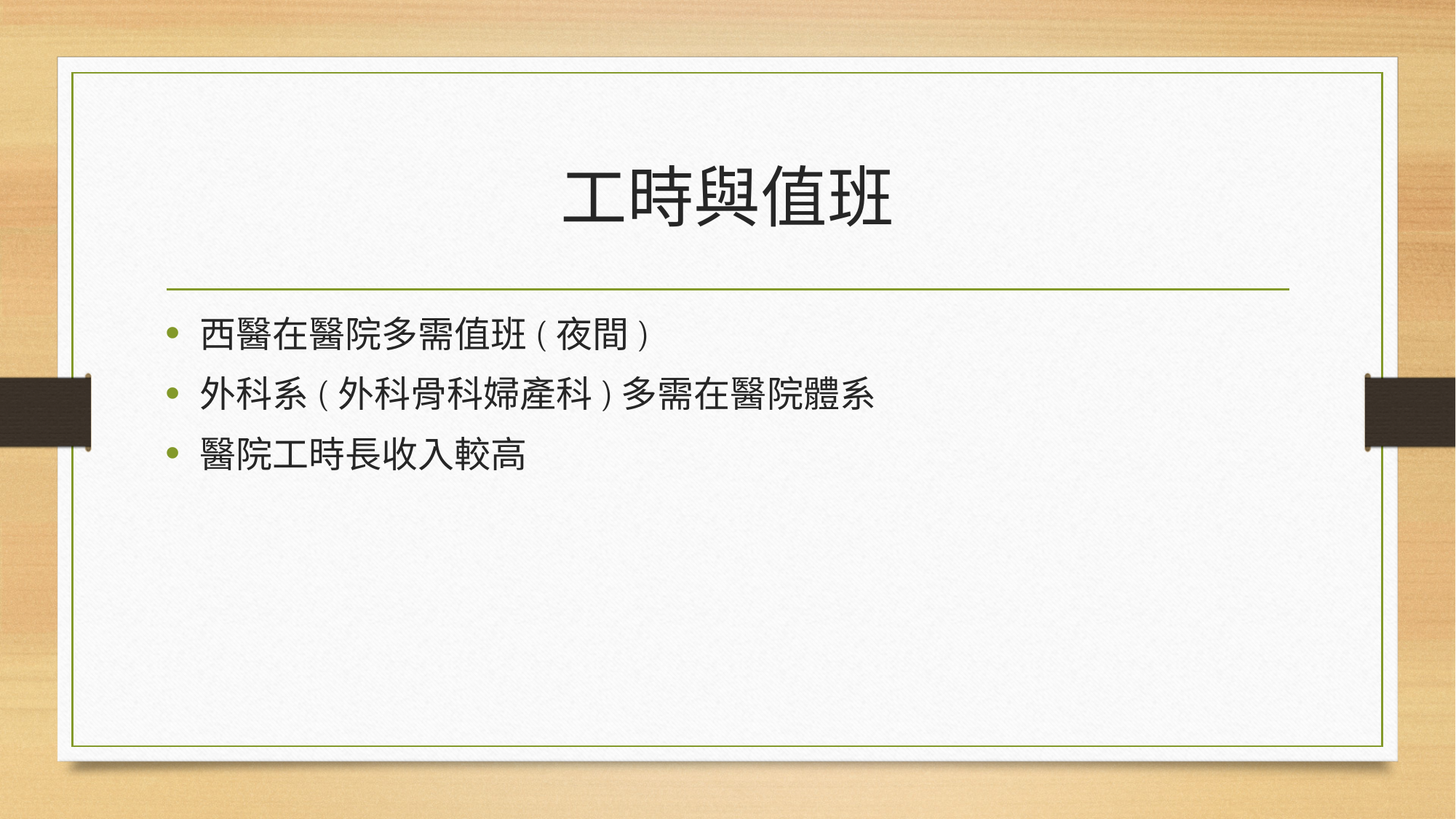

# 工時與值班
西醫在醫院多需值班(夜間)
外科系(外科骨科婦產科)多需在醫院體系
醫院工時長收入較高